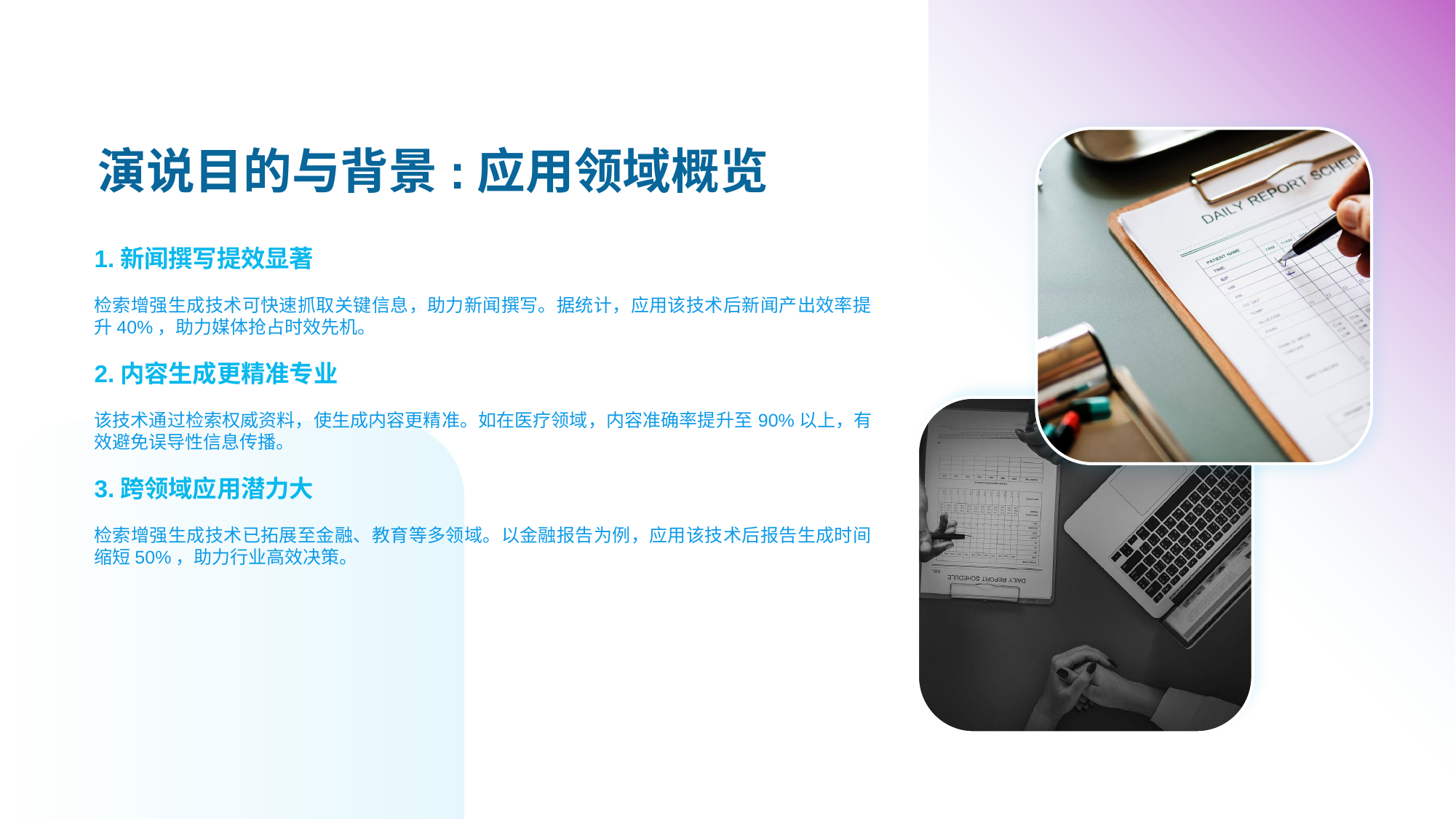

演说目的与背景:应用领域概览

1.新闻撰写提效显著
检索增强生成技术可快速抓取关键信息，助力新闻撰写。据统计，应用该技术后新闻产出效率提升40%，助力媒体抢占时效先机。
2.内容生成更精准专业
该技术通过检索权威资料，使生成内容更精准。如在医疗领域，内容准确率提升至90%以上，有效避免误导性信息传播。
3.跨领域应用潜力大
检索增强生成技术已拓展至金融、教育等多领域。以金融报告为例，应用该技术后报告生成时间缩短50%，助力行业高效决策。